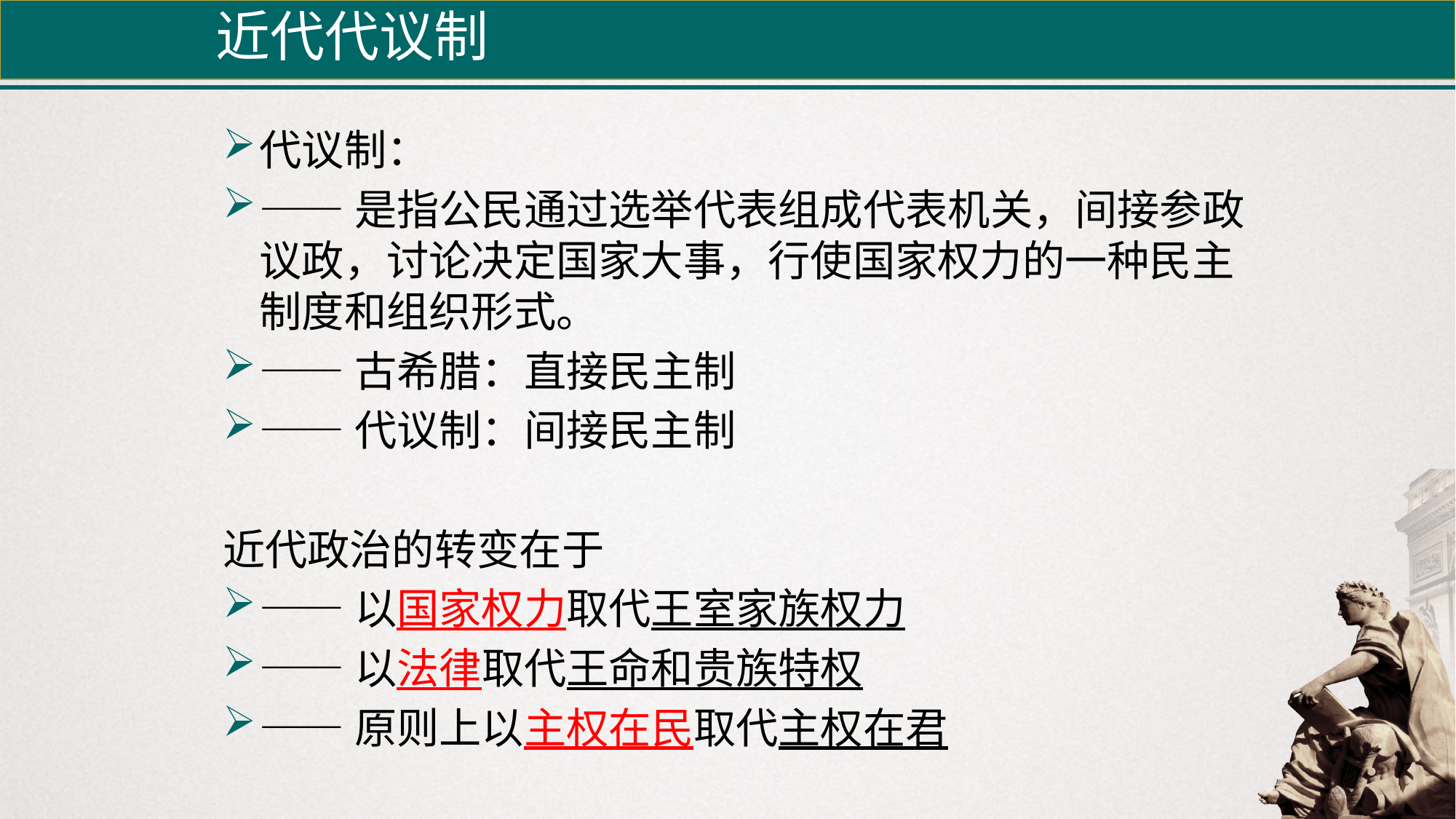

近代代议制
代议制：
——是指公民通过选举代表组成代表机关，间接参政议政，讨论决定国家大事，行使国家权力的一种民主制度和组织形式。
——古希腊：直接民主制
——代议制：间接民主制

近代政治的转变在于
——以国家权力取代王室家族权力
——以法律取代王命和贵族特权
——原则上以主权在民取代主权在君